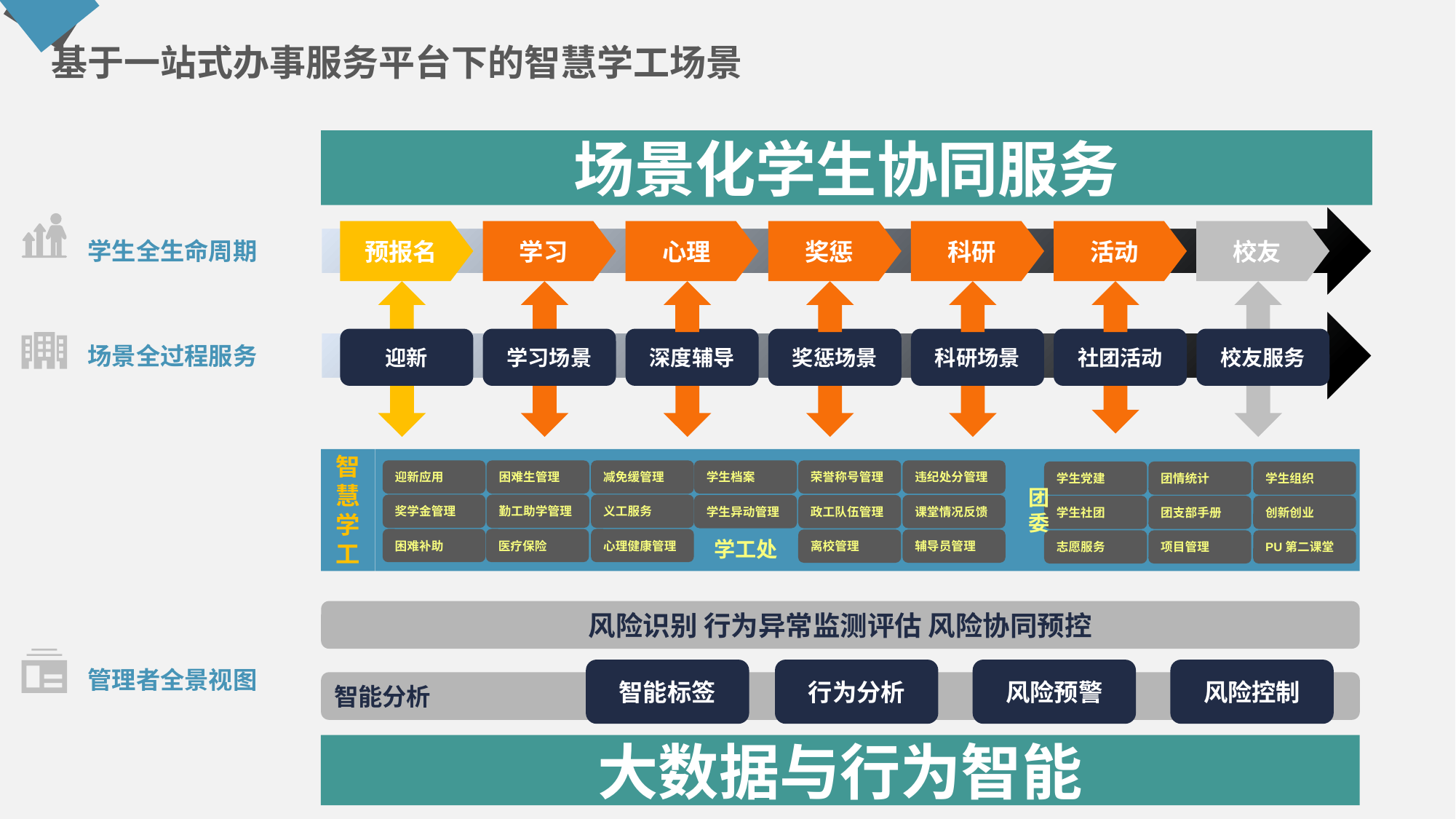

基于一站式办事服务平台下的智慧学工场景
场景化学生协同服务

预报名
学习
心理
奖惩
科研
活动
校友

迎新
学习场景
深度辅导
奖惩场景
科研场景
社团活动
校友服务

学生全生命周期

场景全过程服务
智慧学工

迎新应用
困难生管理
减免缓管理
学生档案
荣誉称号管理
违纪处分管理
学生党建
团情统计
学生组织
学生社团
团支部手册
创新创业
志愿服务
项目管理
PU第二课堂
团委
奖学金管理
勤工助学管理
义工服务
学生异动管理
政工队伍管理
课堂情况反馈
困难补助
医疗保险
心理健康管理
离校管理
辅导员管理
学工处
风险识别 行为异常监测评估 风险协同预控

管理者全景视图
智能标签
行为分析
风险预警
风险控制
智能分析
大数据与行为智能